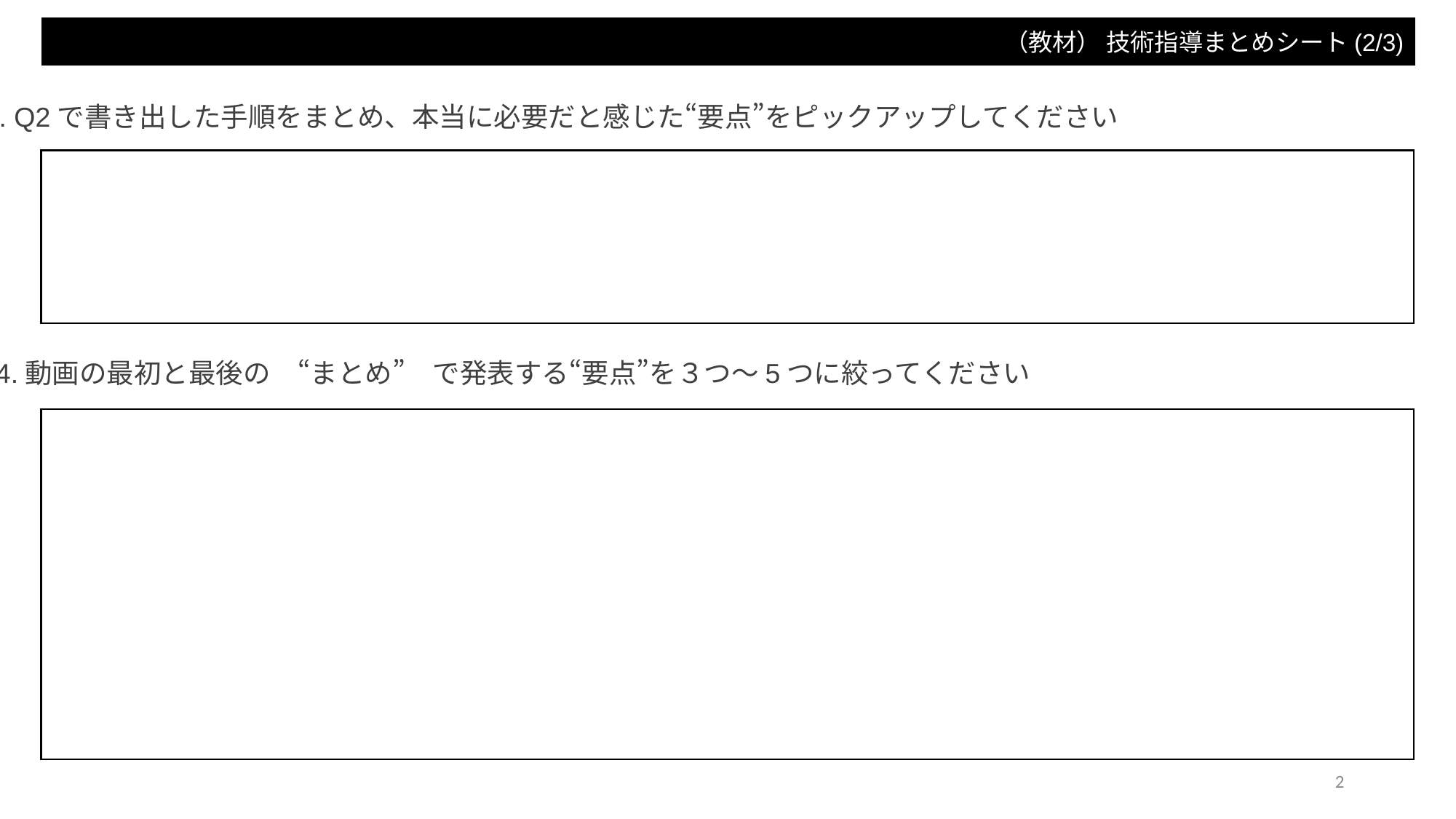

（教材） 技術指導まとめシート(2/3)
Q3. Q2で書き出した手順をまとめ、本当に必要だと感じた“要点”をピックアップしてください

Q4.動画の最初と最後の　“まとめ”　で発表する“要点”を３つ～5つに絞ってください

2